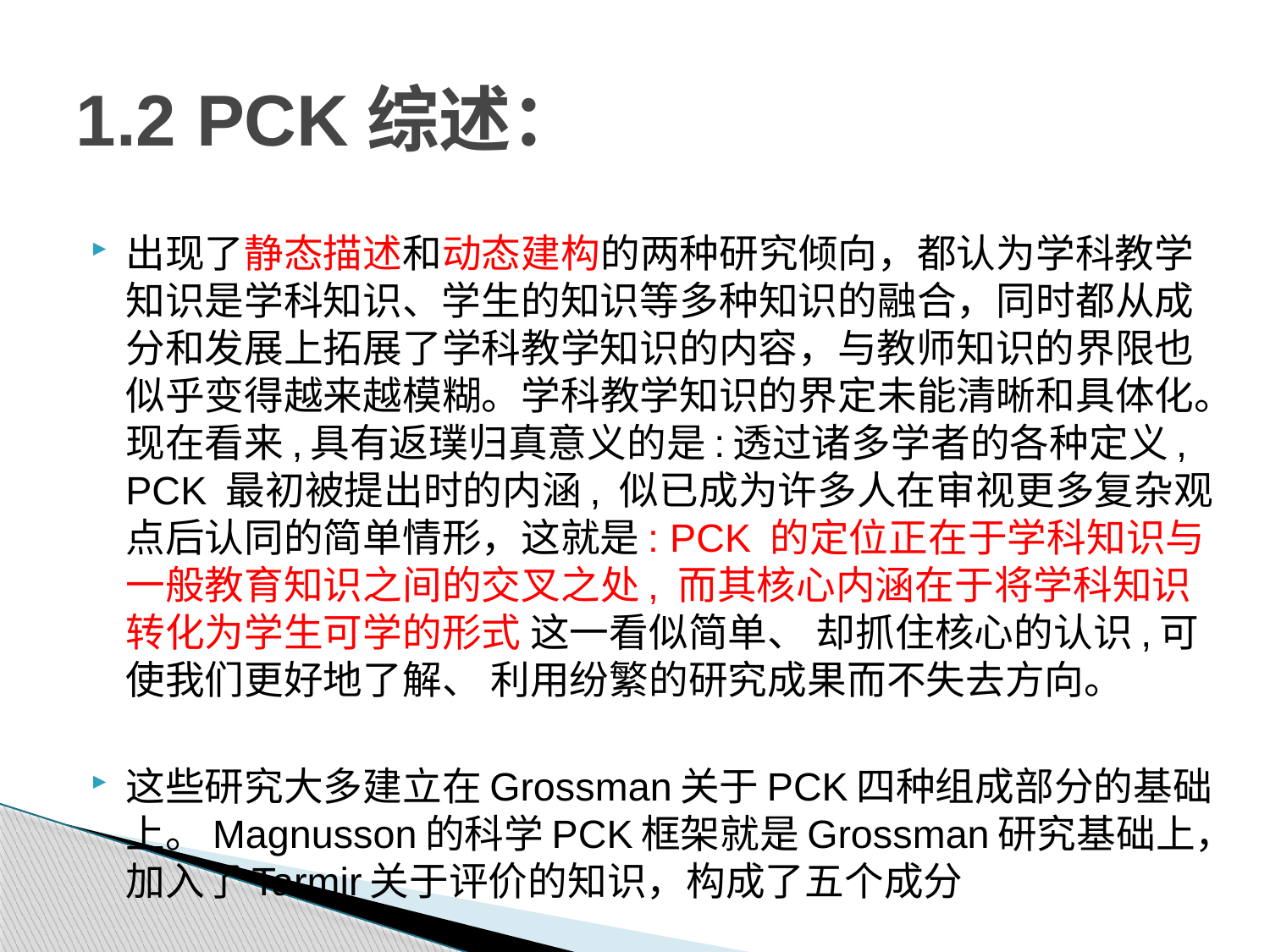

# 1.2 PCK综述：
出现了静态描述和动态建构的两种研究倾向，都认为学科教学知识是学科知识、学生的知识等多种知识的融合，同时都从成分和发展上拓展了学科教学知识的内容，与教师知识的界限也似乎变得越来越模糊。学科教学知识的界定未能清晰和具体化。现在看来,具有返璞归真意义的是:透过诸多学者的各种定义, PCK 最初被提出时的内涵, 似已成为许多人在审视更多复杂观点后认同的简单情形，这就是: PCK 的定位正在于学科知识与一般教育知识之间的交叉之处, 而其核心内涵在于将学科知识转化为学生可学的形式 这一看似简单、 却抓住核心的认识,可使我们更好地了解、 利用纷繁的研究成果而不失去方向。

这些研究大多建立在Grossman关于PCK四种组成部分的基础上。Magnusson的科学PCK框架就是Grossman研究基础上，加入了Tarmir关于评价的知识，构成了五个成分